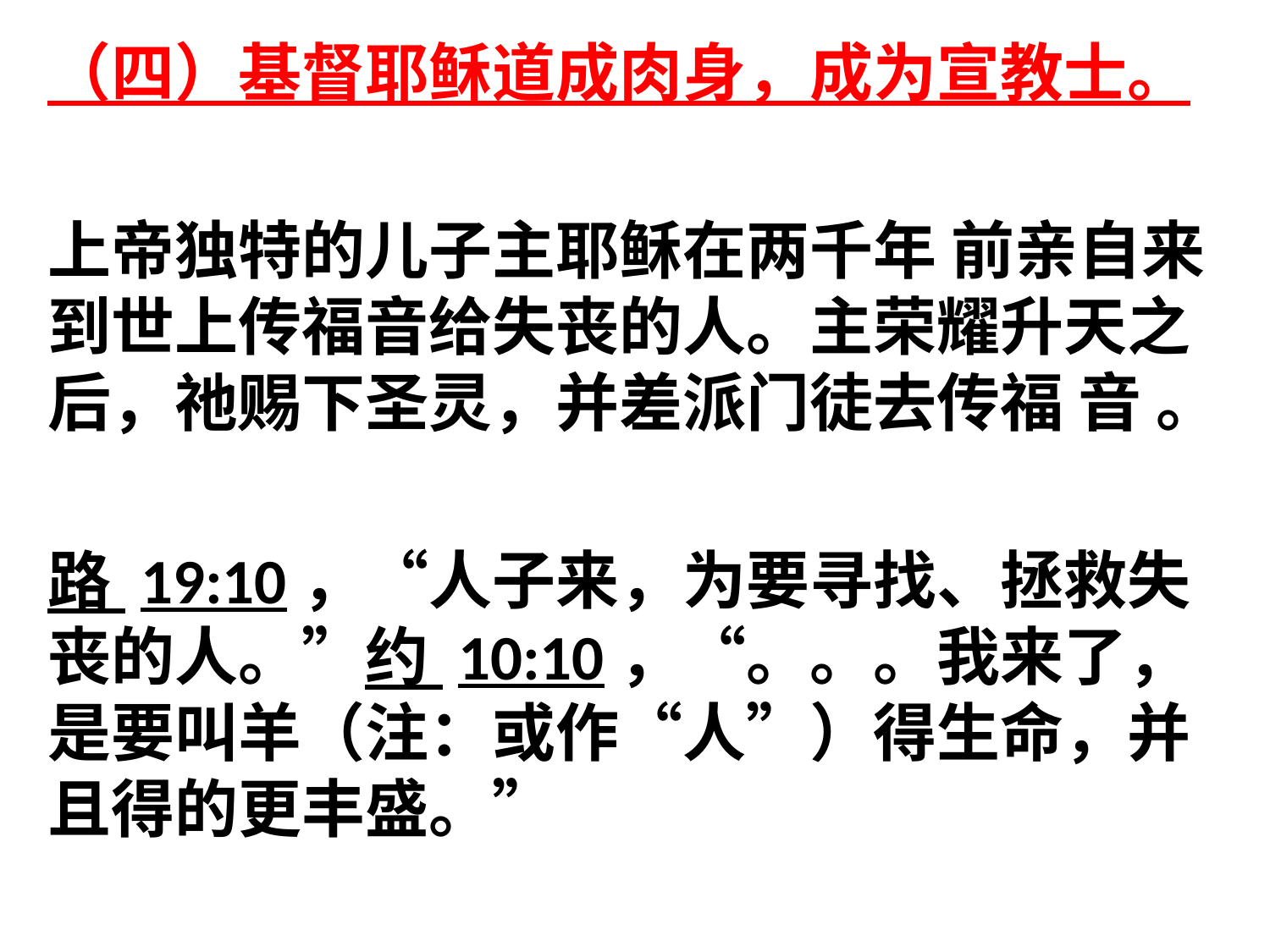

（四）基督耶稣道成肉身，成为宣教士。

上帝独特的儿子主耶稣在两千年 前亲自来到世上传福音给失丧的人。主荣耀升天之后，祂赐下圣灵，并差派门徒去传福 音 。

路 19:10，“人子来，为要寻找、拯救失丧的人。”约 10:10，“。。。我来了，是要叫羊（注：或作“人”）得生命，并且得的更丰盛。”